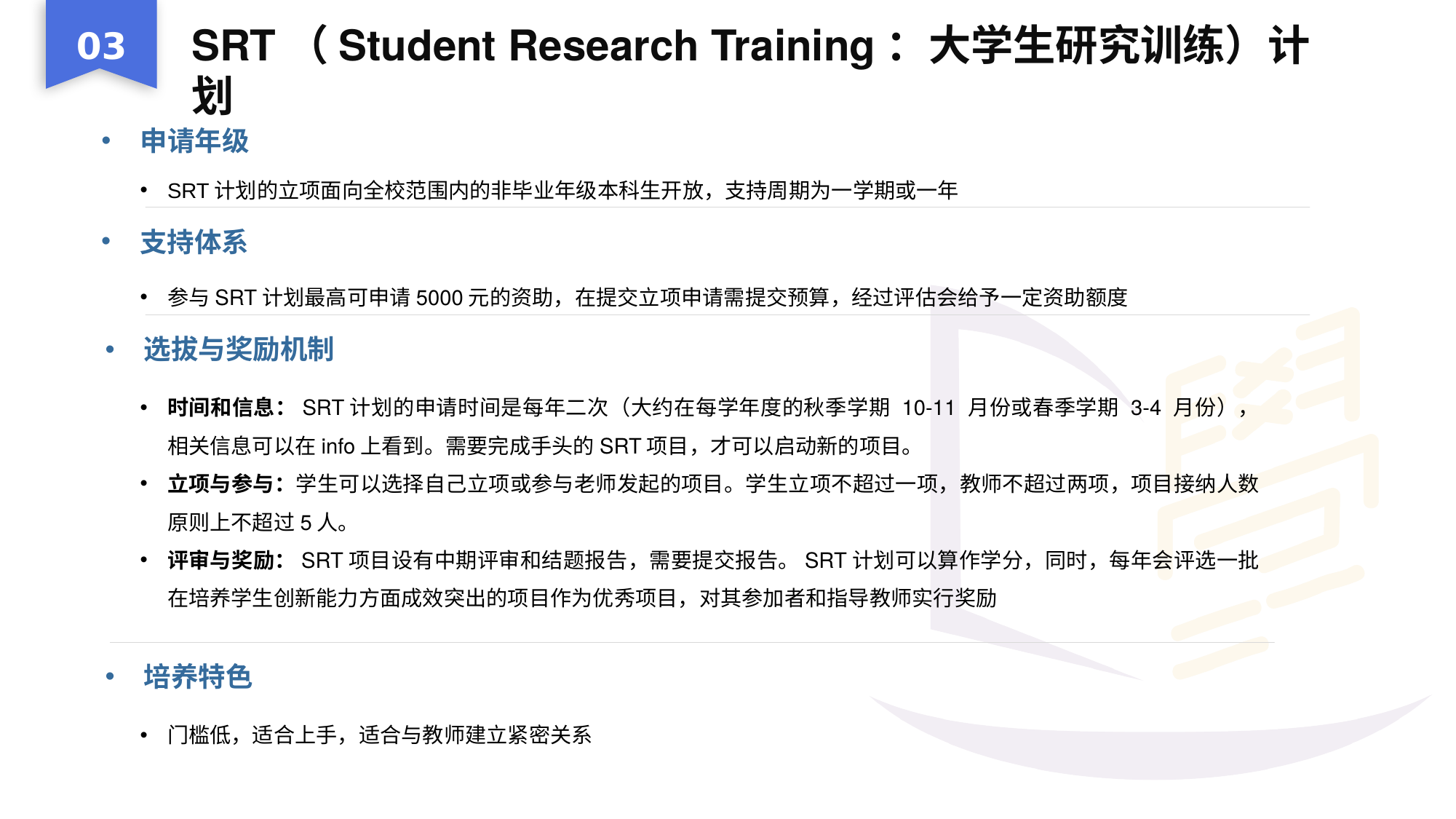

03
SRT（Student Research Training：大学生研究训练）计划
申请年级
SRT计划的立项面向全校范围内的非毕业年级本科生开放，支持周期为一学期或一年

支持体系
参与SRT计划最高可申请5000元的资助，在提交立项申请需提交预算，经过评估会给予一定资助额度

选拔与奖励机制
时间和信息：SRT计划的申请时间是每年二次（大约在每学年度的秋季学期 10-11 月份或春季学期 3-4 月份），相关信息可以在info上看到。需要完成手头的SRT项目，才可以启动新的项目。
立项与参与：学生可以选择自己立项或参与老师发起的项目。学生立项不超过一项，教师不超过两项，项目接纳人数原则上不超过5人。
评审与奖励：SRT项目设有中期评审和结题报告，需要提交报告。SRT计划可以算作学分，同时，每年会评选一批在培养学生创新能力方面成效突出的项目作为优秀项目，对其参加者和指导教师实行奖励

培养特色
门槛低，适合上手，适合与教师建立紧密关系